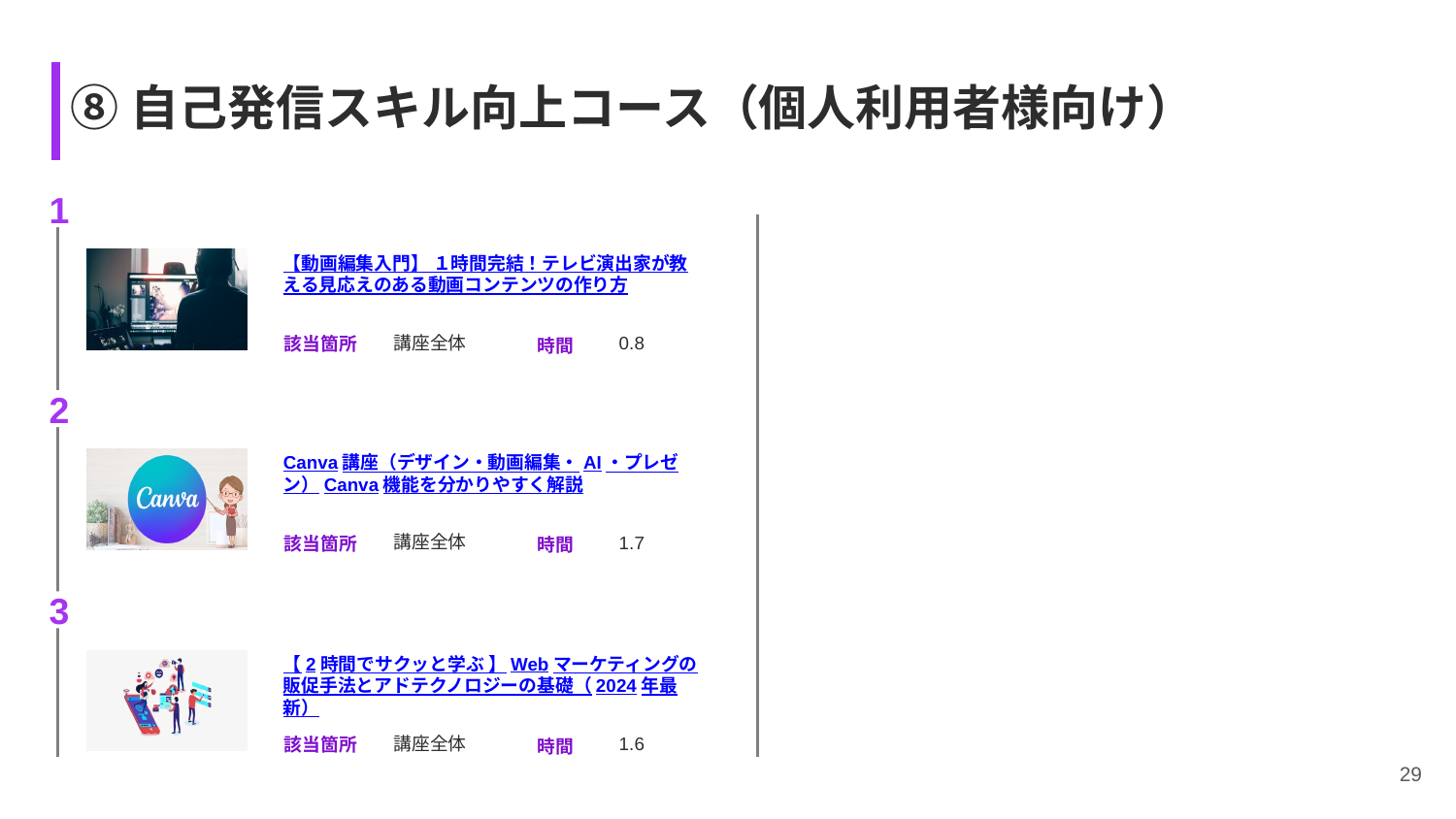

# ⑧自己発信スキル向上コース（個人利用者様向け）
1

【動画編集入門】 １時間完結！テレビ演出家が教える見応えのある動画コンテンツの作り方

講座全体
0.8
2

Canva講座（デザイン・動画編集・AI・プレゼン）Canva機能を分かりやすく解説

講座全体
1.7
3

【2時間でサクッと学ぶ 】Webマーケティングの販促手法とアドテクノロジーの基礎（2024年最新）

講座全体
1.6
29